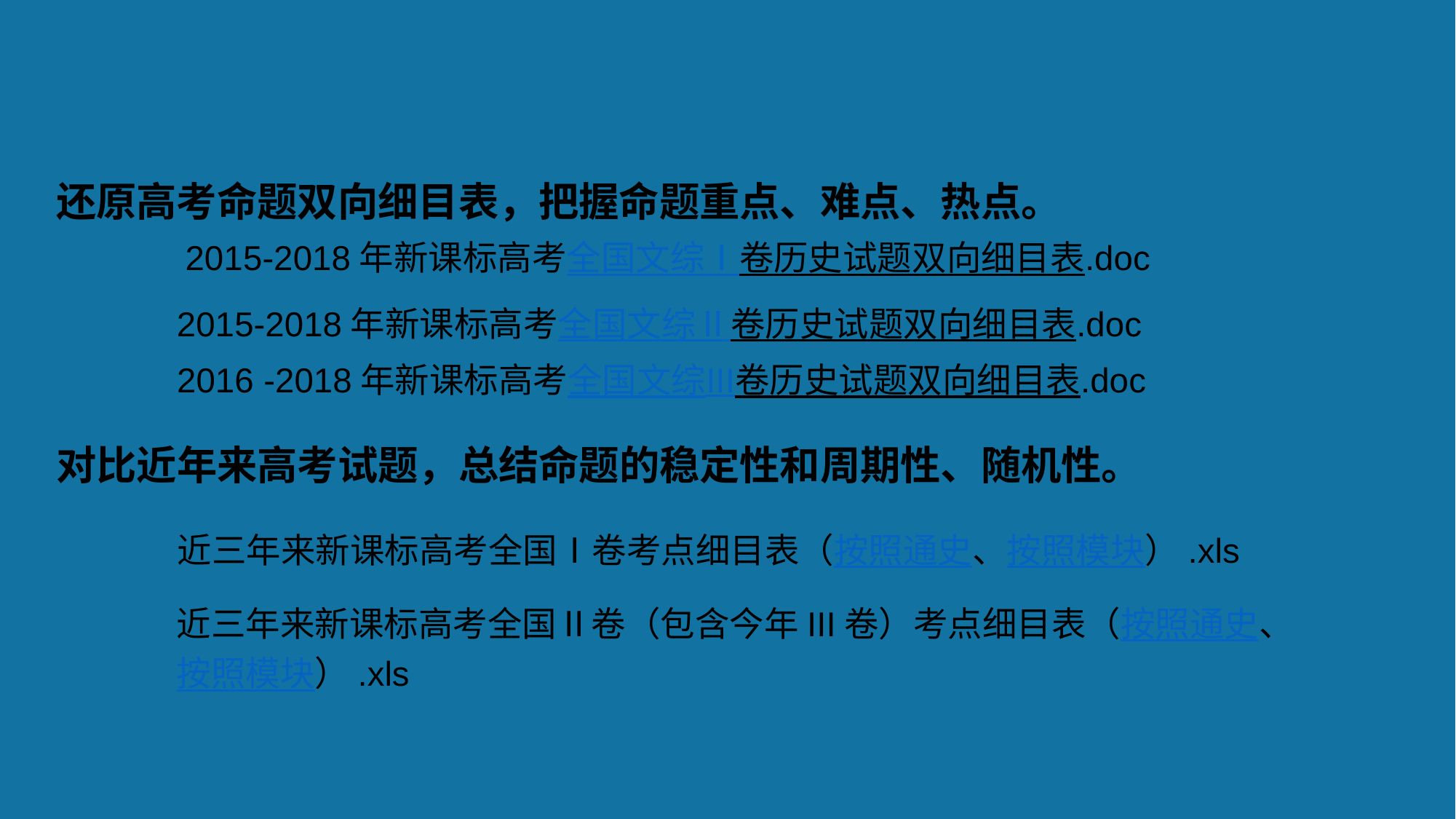

考题研究——近三年高考试题的统计分析

还原高考命题双向细目表，把握命题重点、难点、热点。
2015-2018年新课标高考全国文综Ⅰ卷历史试题双向细目表.doc
2015-2018年新课标高考全国文综Ⅱ卷历史试题双向细目表.doc
2016 -2018年新课标高考全国文综III卷历史试题双向细目表.doc
对比近年来高考试题，总结命题的稳定性和周期性、随机性。
近三年来新课标高考全国Ⅰ卷考点细目表（按照通史、按照模块）.xls
近三年来新课标高考全国Ⅱ卷（包含今年III卷）考点细目表（按照通史、按照模块）.xls